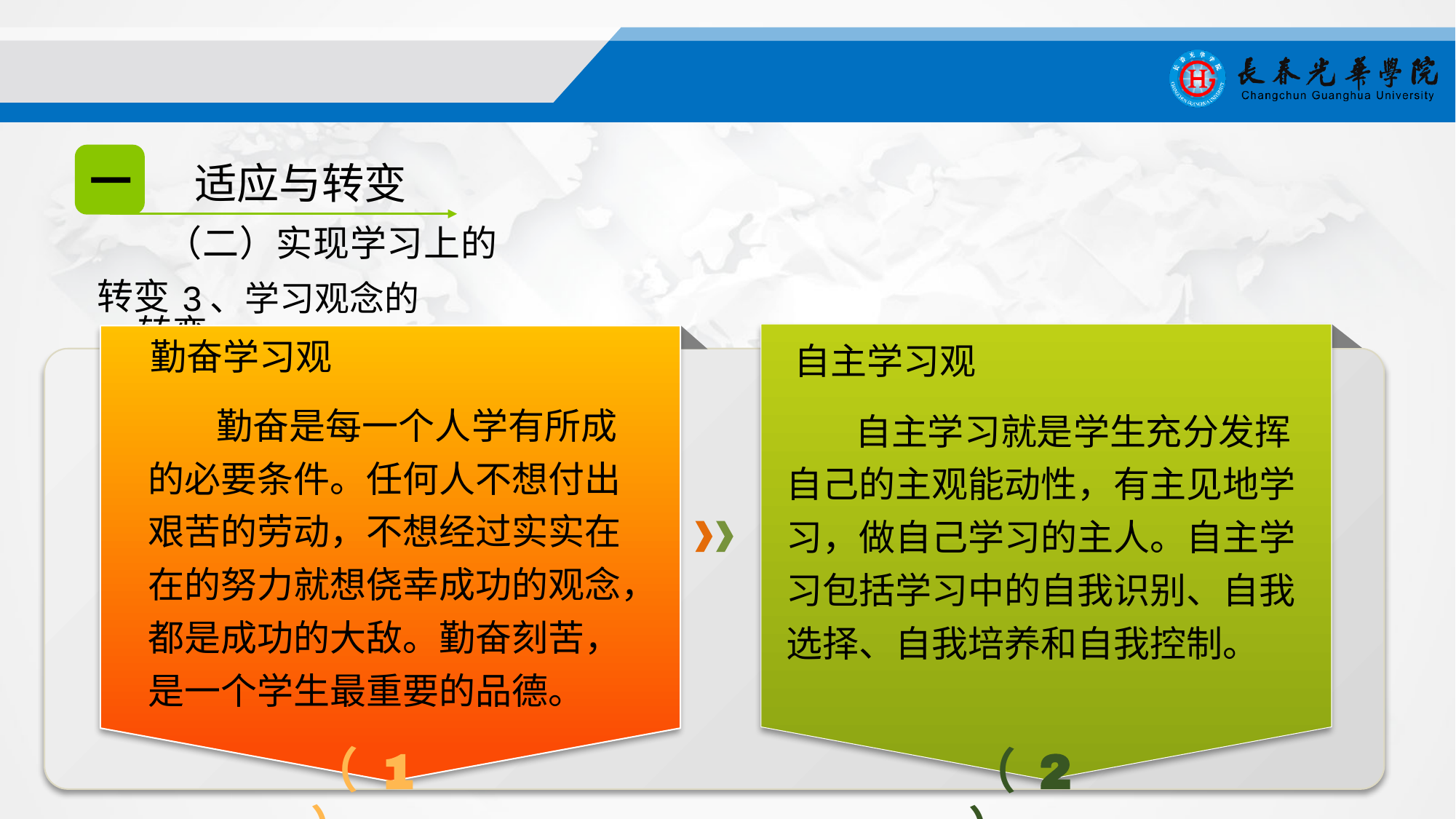

一
适应与转变
（二）实现学习上的转变
3、学习观念的转变
自主学习观
自主学习就是学生充分发挥自己的主观能动性，有主见地学习，做自己学习的主人。自主学习包括学习中的自我识别、自我选择、自我培养和自我控制。

勤奋学习观
勤奋是每一个人学有所成的必要条件。任何人不想付出艰苦的劳动，不想经过实实在在的努力就想侥幸成功的观念，都是成功的大敌。勤奋刻苦，是一个学生最重要的品德。

（ 1 ）
（ 2 ）